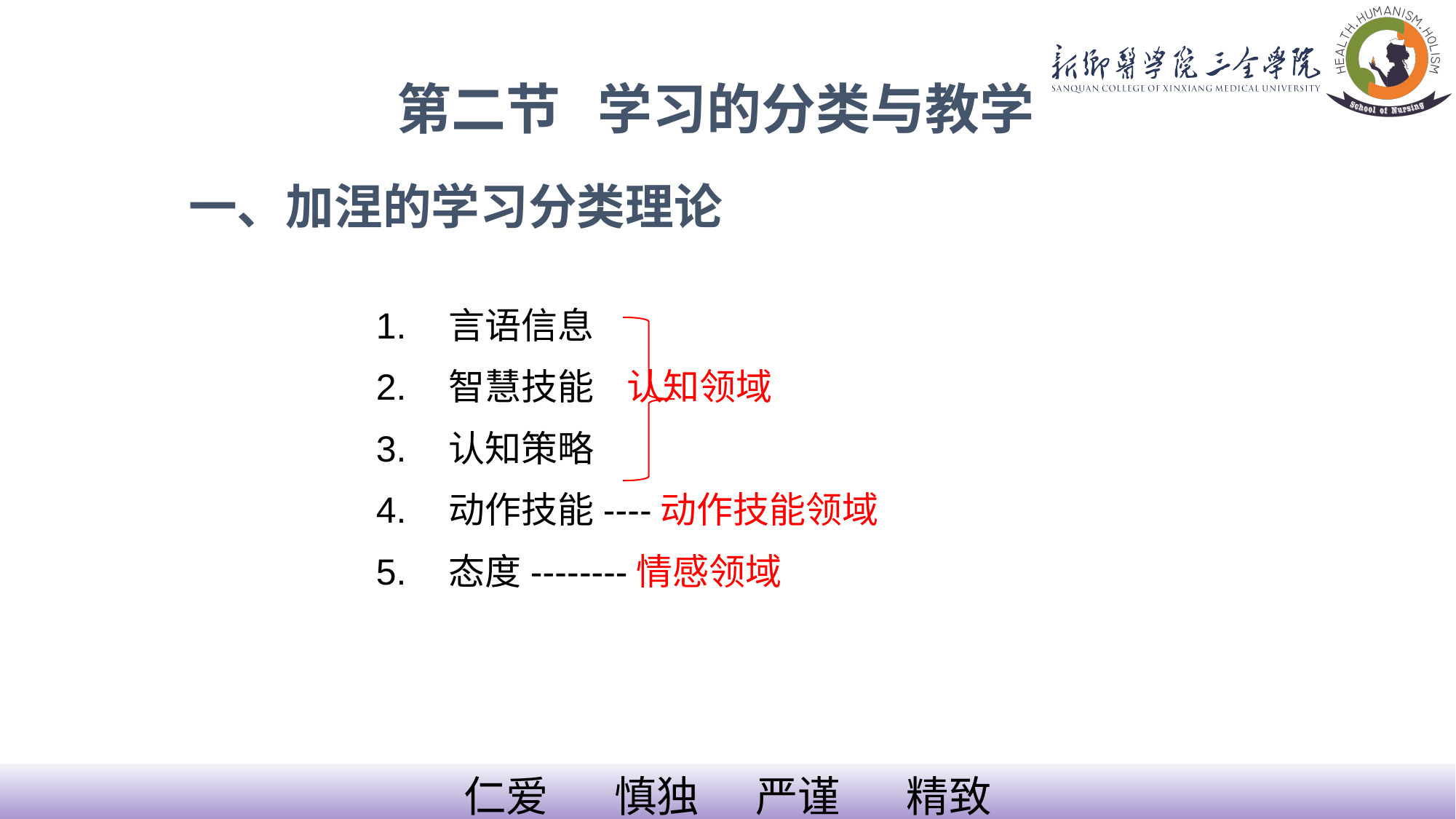

第二节   学习的分类与教学

一、加涅的学习分类理论
言语信息
智慧技能    认知领域
认知策略
动作技能----动作技能领域
态度--------情感领域